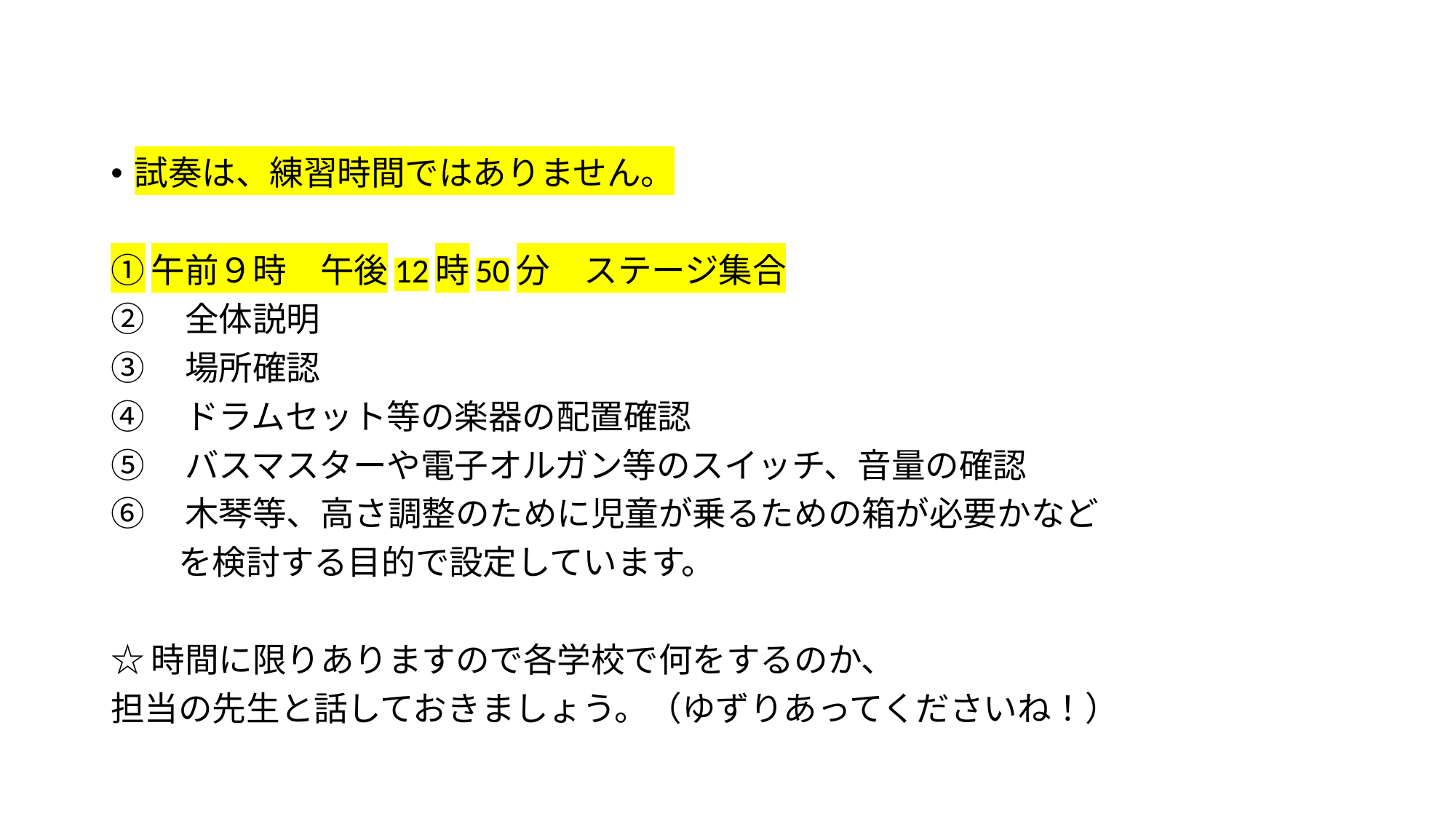

#

試奏は、練習時間ではありません。

①午前９時　午後12時50分　ステージ集合
②　全体説明
③　場所確認
④　ドラムセット等の楽器の配置確認
⑤　バスマスターや電子オルガン等のスイッチ、音量の確認
⑥　木琴等、高さ調整のために児童が乗るための箱が必要かなど
　　を検討する目的で設定しています。

☆時間に限りありますので各学校で何をするのか、
担当の先生と話しておきましょう。（ゆずりあってくださいね！）